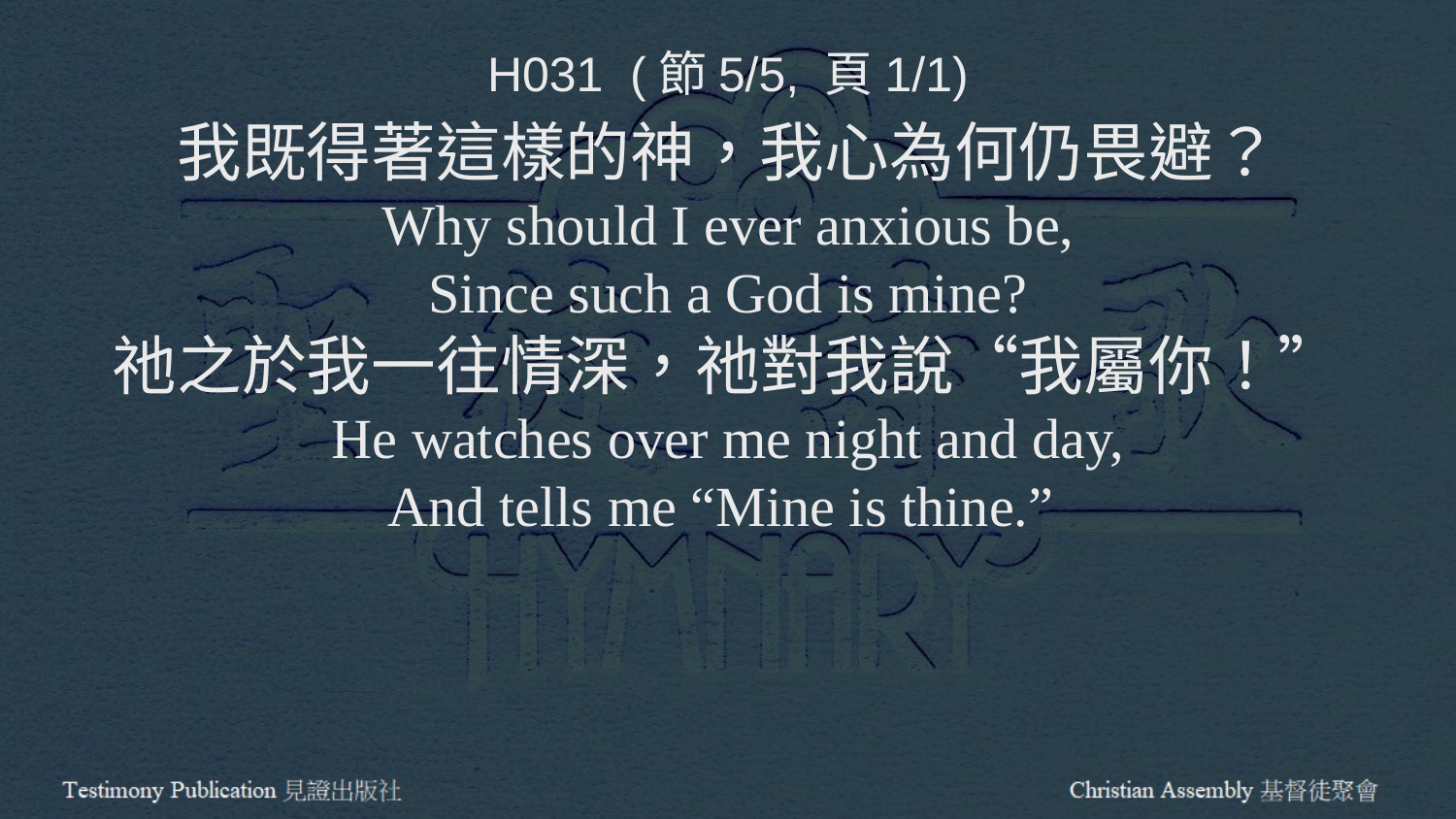

H031  (節5/5, 頁1/1)
我既得著這樣的神，我心為何仍畏避？
Why should I ever anxious be,
Since such a God is mine?
祂之於我一往情深，祂對我說“我屬你！”
He watches over me night and day,
And tells me “Mine is thine.”